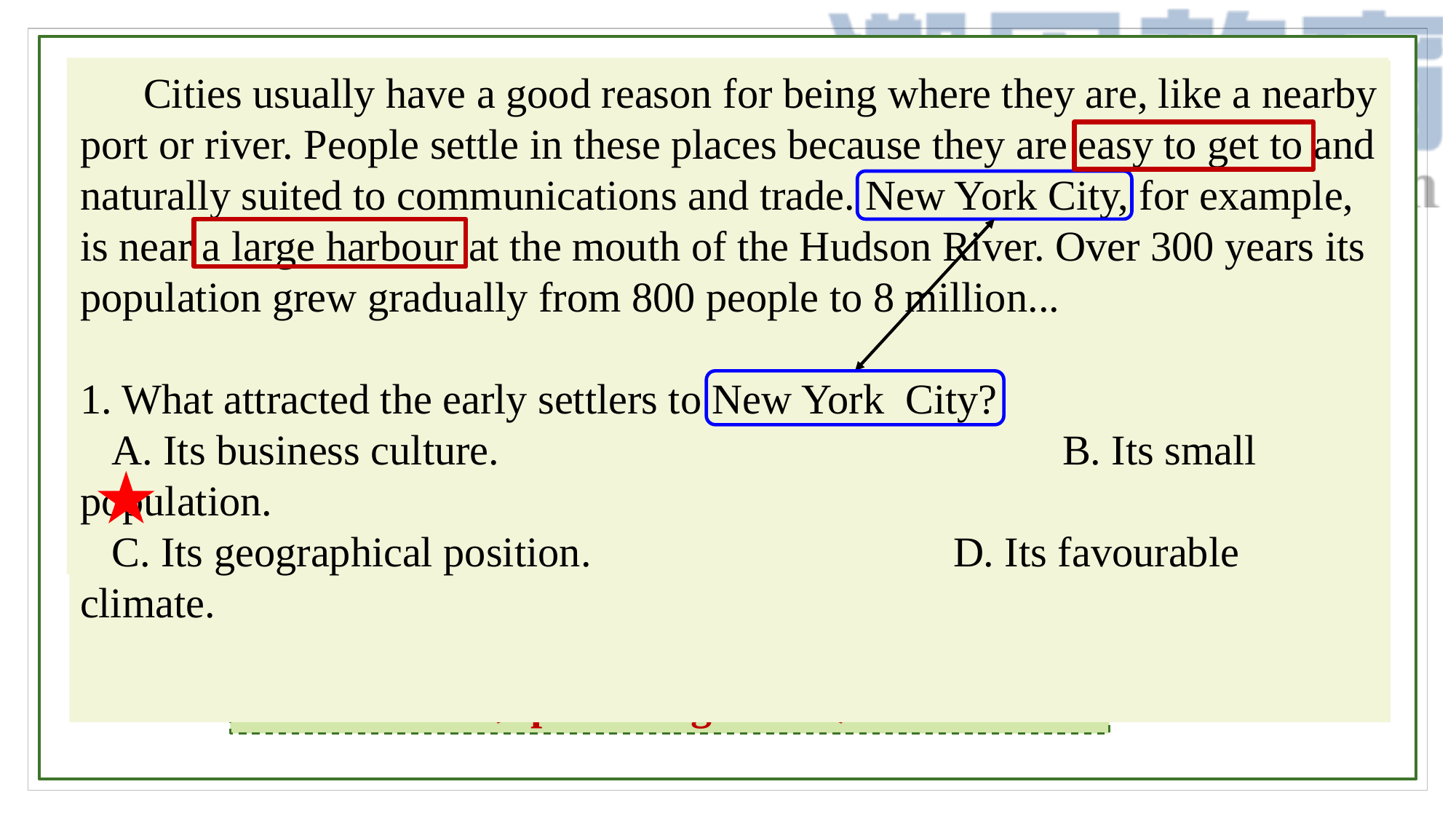

For all of Bellevue’ s success, adaptive signals are not a cure-all for jammed roadways. Kevin Balke, a research engineer at the Texas A&M University Transportation Institute, says that while smart lights can be particularly beneficial for some cities, others are so jammed that only a sharp reduction in the number of cars on the road will make a meaningful difference. “It’s not going to fix everything, but adaptive signals have some benefits for smaller cities,” he says.
26. What does Kevin Balke say about adaptive signals?
    A. They work better on broad roads.
    B. They should be used in other cities.
    C. They have greatly reduced traffic on the road.
    D. They are less helpful in cities seriously jammed.
      Cities usually have a good reason for being where they are, like a nearby port or river. People settle in these places because they are easy to get to and naturally suited to communications and trade. New York City, for example, is near a large harbour at the mouth of the Hudson River. Over 300 years its population grew gradually from 800 people to 8 million...

1. What attracted the early settlers to New York  City?
   A. Its business culture.						B. Its small population.
   C. Its geographical position.				D. Its favourable climate.

      Researchers from the University of Leipzig in Germany gathered more than 1, 000 retired workers who were over age 75 and assessed the volunteers’ memory and thinking skills through a battery of tests. Then, for eight years, the scientists asked the same group to come back to the lab
every 18 months to take the same sorts of tests.
28. Why did the scientists ask the volunteers to take the tests?
    A. To assess their health status. 				B. To evaluate their work habits.
    C. To analyze their personality. 				D. To measure their mental ability.

▸答案对原文的适度概括（specific→general）